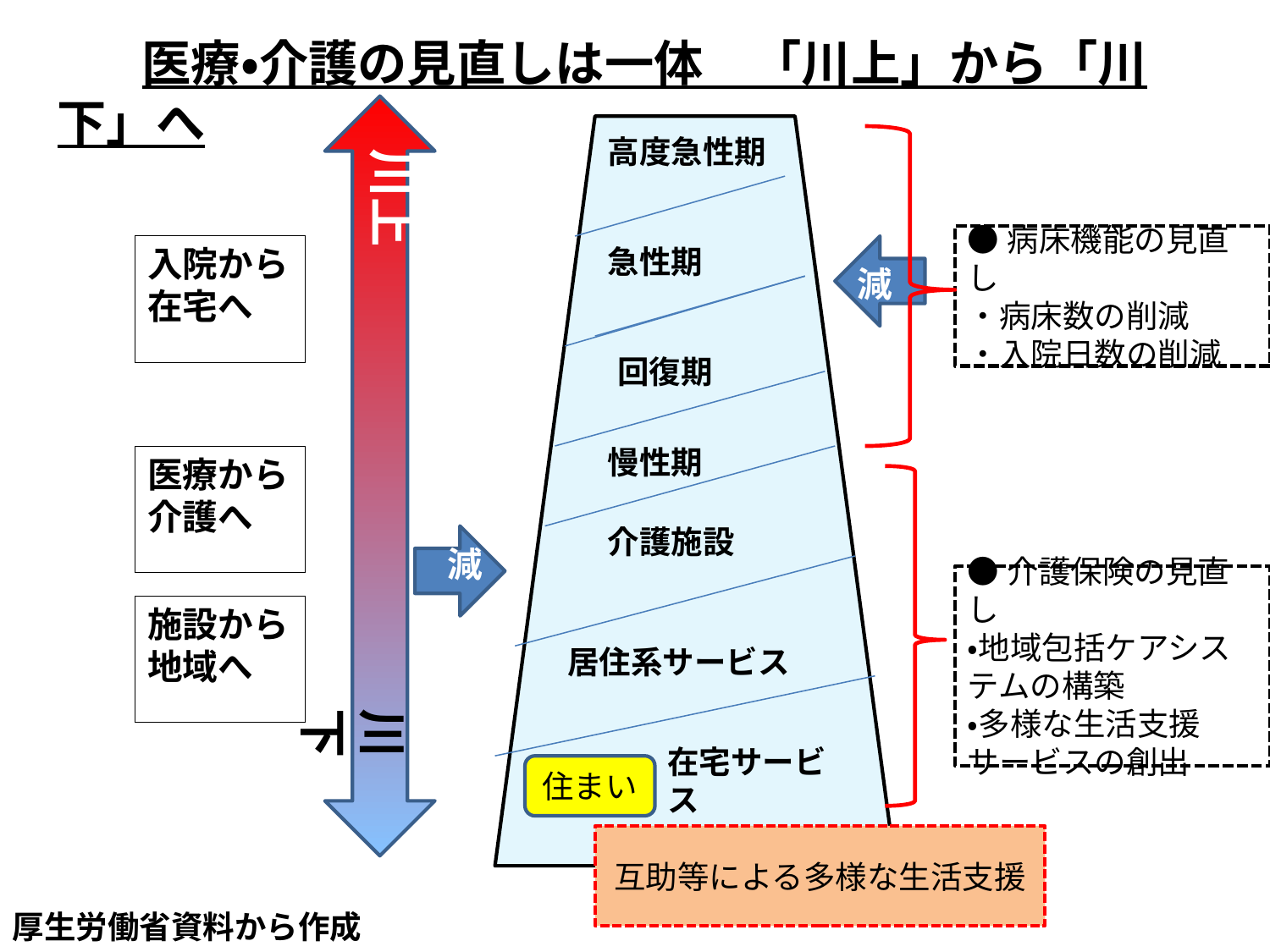

医療・介護の見直しは一体　「川上」から「川下」へ

高度急性期

川上
●病床機能の見直し
・病床数の削減
・入院日数の削減
入院から在宅へ

急性期

減
回復期
慢性期
医療から介護へ

介護施設

減
●介護保険の見直し
・地域包括ケアシステムの構築
・多様な生活支援サービスの創出
施設から地域へ

居住系サービス
川下
在宅サービス
住まい
互助等による多様な生活支援
厚生労働省資料から作成